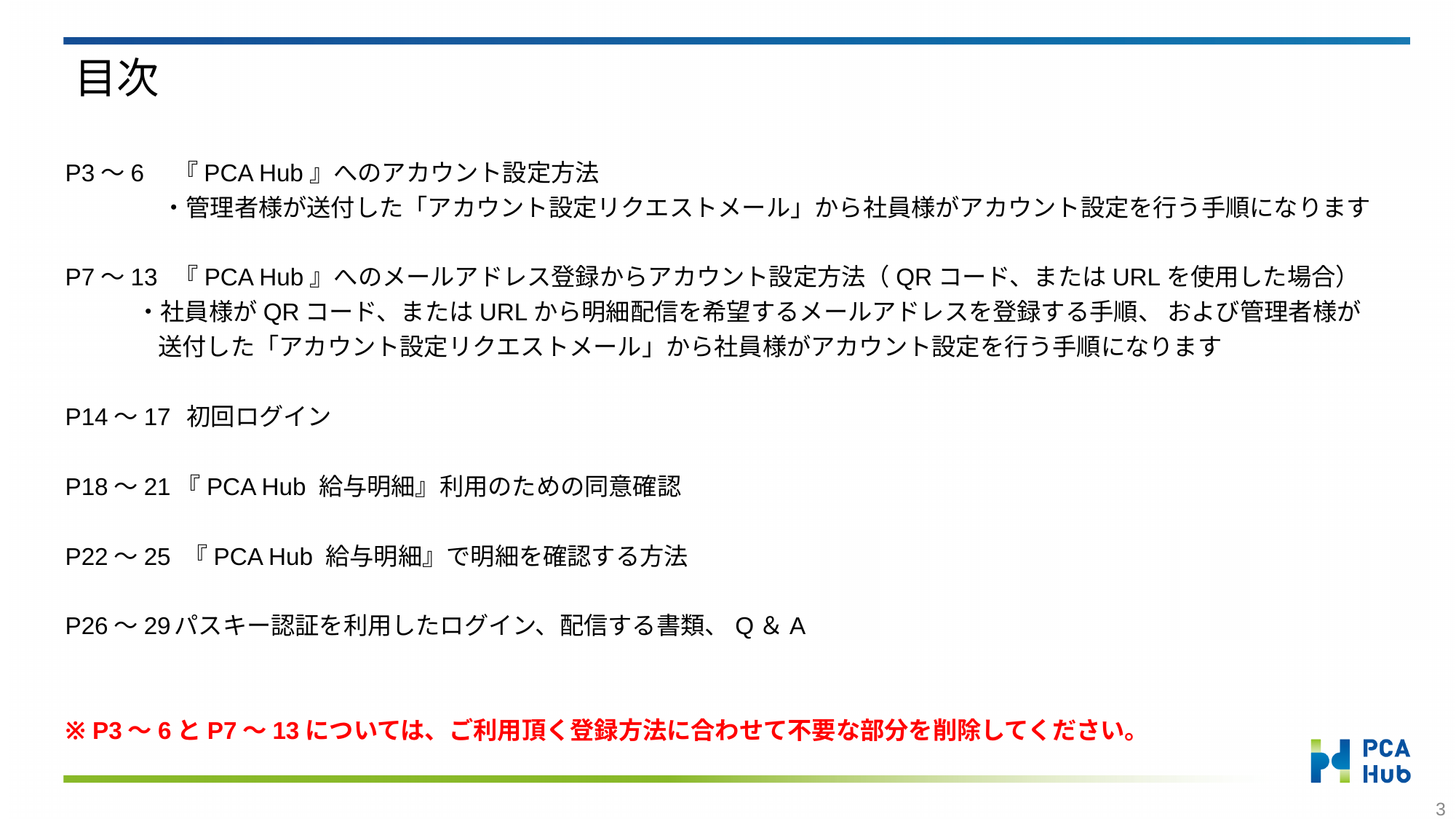

目次
P3～6　『PCA Hub』へのアカウント設定方法
　　　　・管理者様が送付した「アカウント設定リクエストメール」から社員様がアカウント設定を行う手順になります

P7～13	『PCA Hub』へのメールアドレス登録からアカウント設定方法（QRコード、またはURLを使用した場合）
            ・社員様がQRコード、またはURLから明細配信を希望するメールアドレスを登録する手順、 および管理者様が
                送付した「アカウント設定リクエストメール」から社員様がアカウント設定を行う手順になります

P14～17	 初回ログイン

P18～21『PCA Hub 給与明細』利用のための同意確認

P22～25 『PCA Hub 給与明細』で明細を確認する方法

P26～29	パスキー認証を利用したログイン、配信する書類、Q＆A

※ P3～6とP7～13については、ご利用頂く登録方法に合わせて不要な部分を削除してください。

3